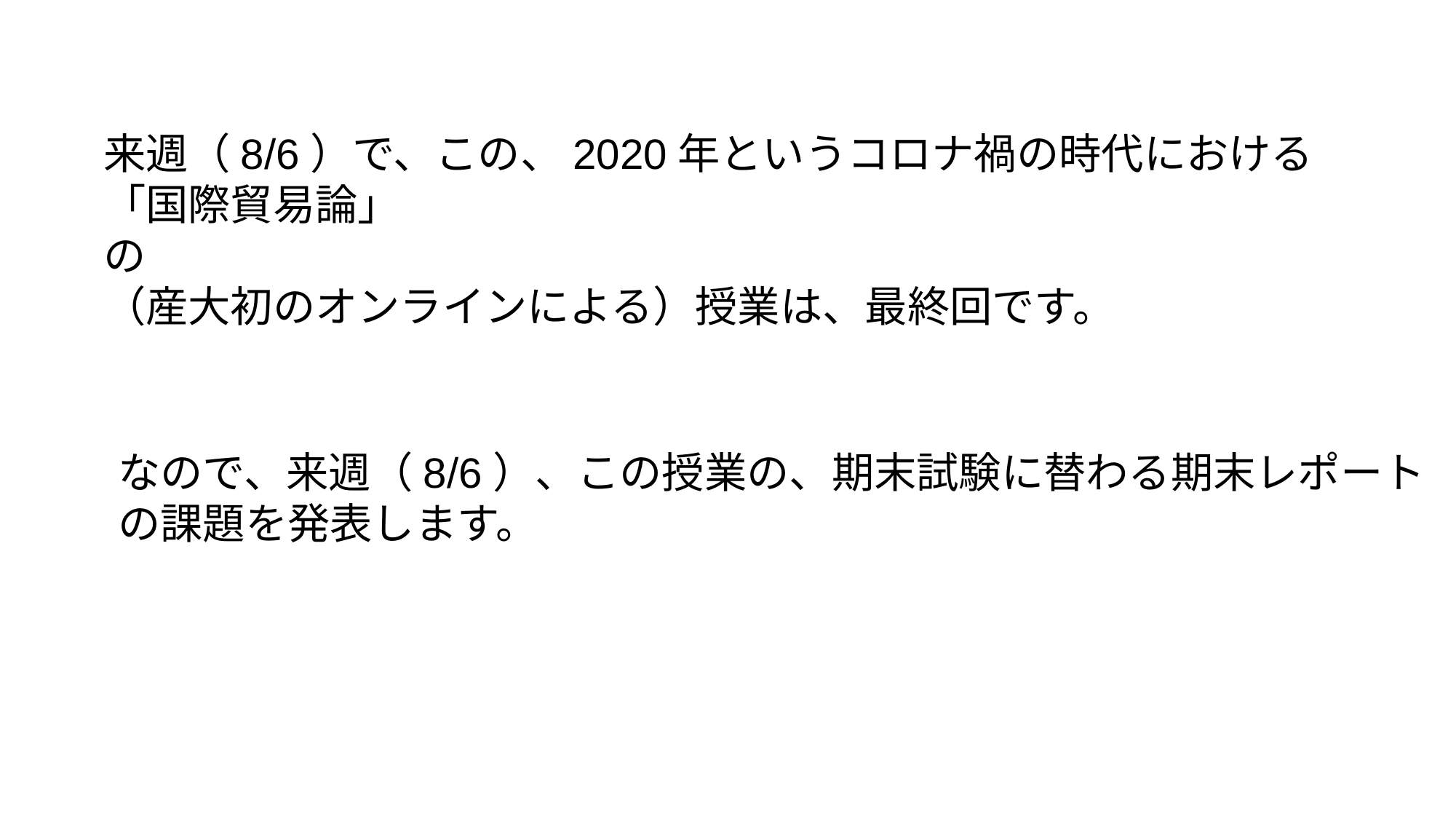

来週（8/6）で、この、2020年というコロナ禍の時代における
「国際貿易論」
の
（産大初のオンラインによる）授業は、最終回です。
なので、来週（8/6）、この授業の、期末試験に替わる期末レポート
の課題を発表します。